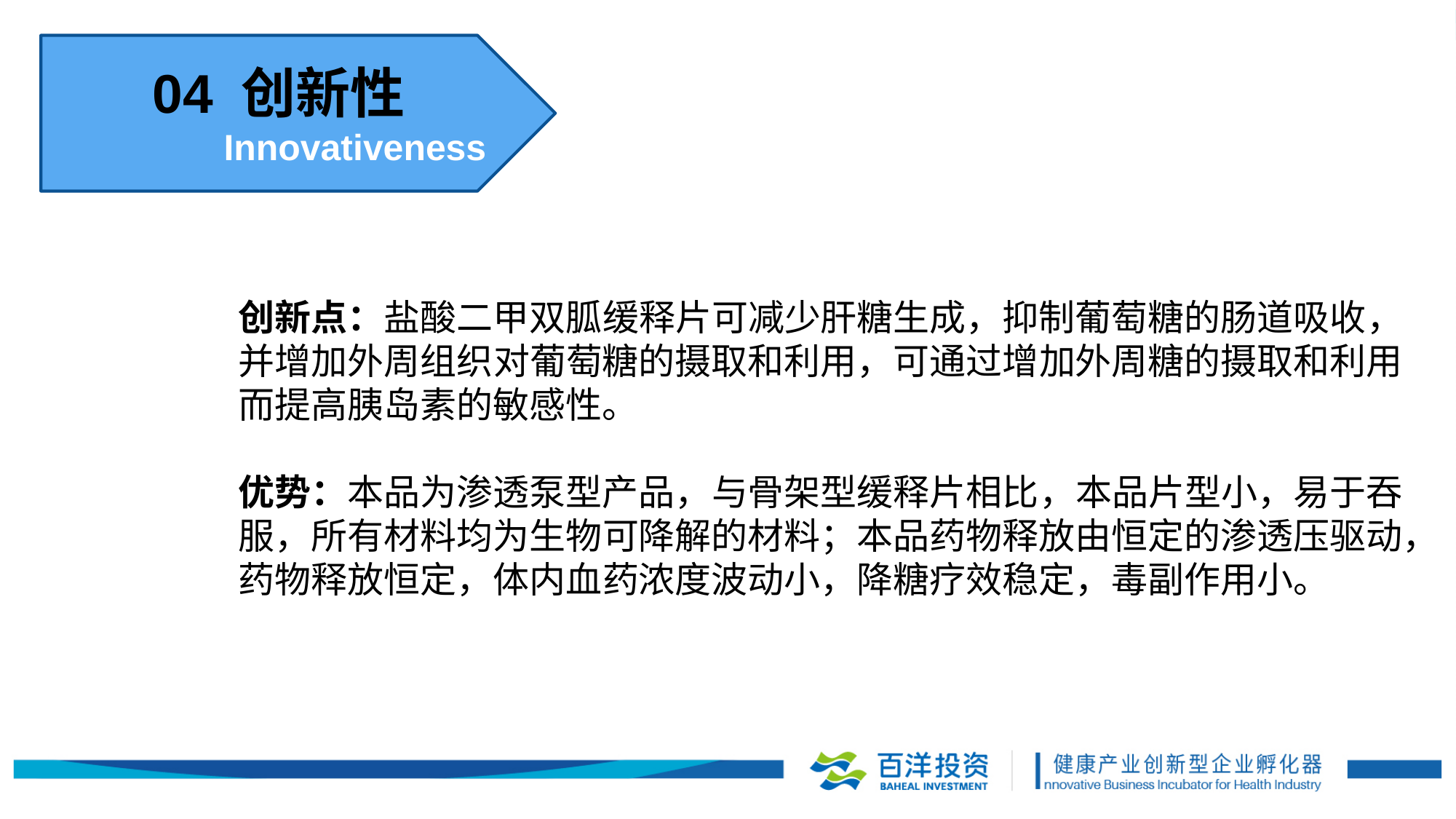

04 创新性
               Innovativeness
创新点：盐酸二甲双胍缓释片可减少肝糖生成，抑制葡萄糖的肠道吸收，并增加外周组织对葡萄糖的摄取和利用，可通过增加外周糖的摄取和利用而提高胰岛素的敏感性。

优势：本品为渗透泵型产品，与骨架型缓释片相比，本品片型小，易于吞服，所有材料均为生物可降解的材料；本品药物释放由恒定的渗透压驱动，药物释放恒定，体内血药浓度波动小，降糖疗效稳定，毒副作用小。